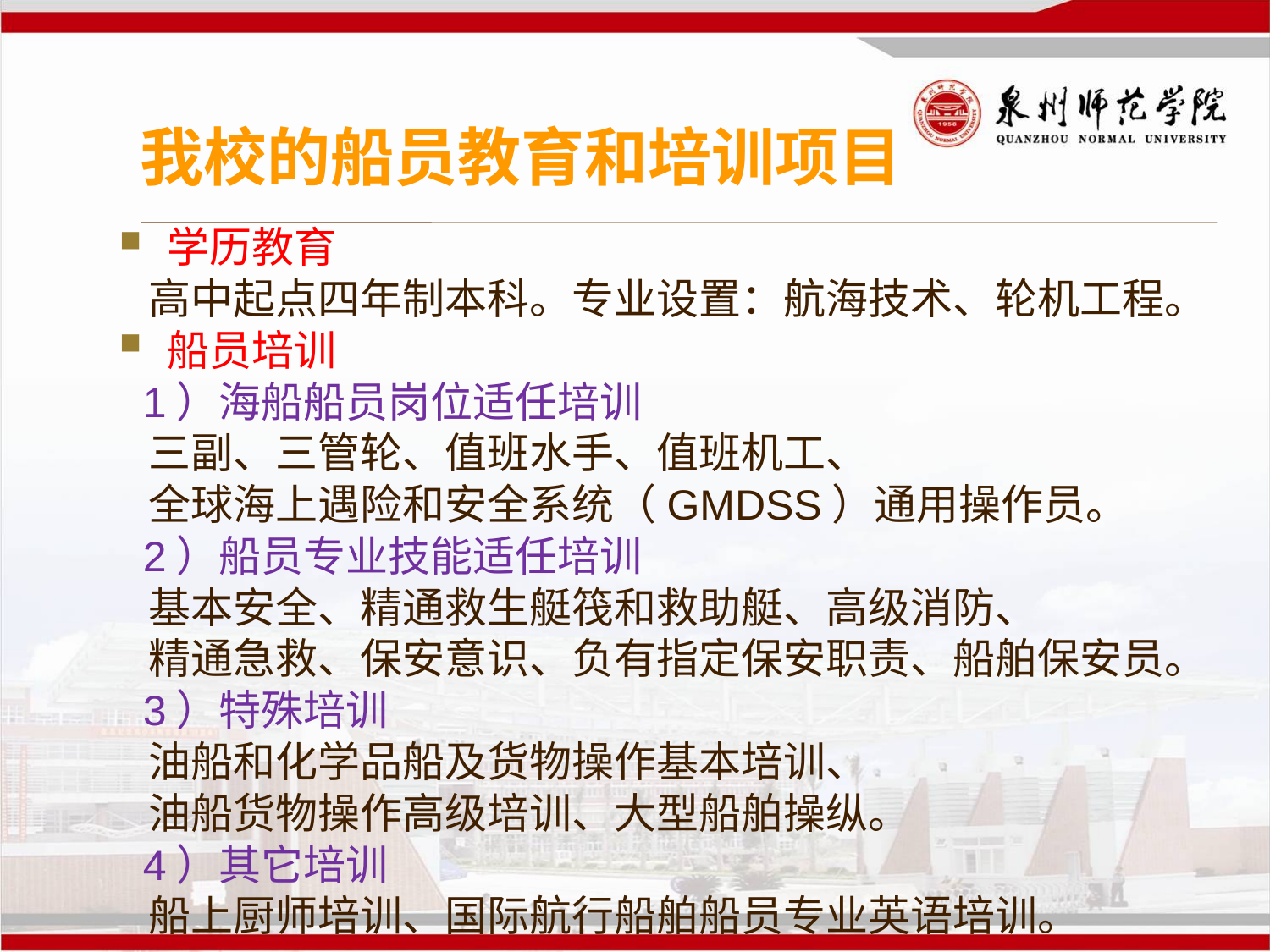

# 我校的船员教育和培训项目
学历教育
  高中起点四年制本科。专业设置：航海技术、轮机工程。
船员培训
  1）海船船员岗位适任培训
  三副、三管轮、值班水手、值班机工、
  全球海上遇险和安全系统（GMDSS）通用操作员。
  2）船员专业技能适任培训
  基本安全、精通救生艇筏和救助艇、高级消防、
  精通急救、保安意识、负有指定保安职责、船舶保安员。
  3）特殊培训
  油船和化学品船及货物操作基本培训、
  油船货物操作高级培训、大型船舶操纵。
  4）其它培训
  船上厨师培训、国际航行船舶船员专业英语培训。